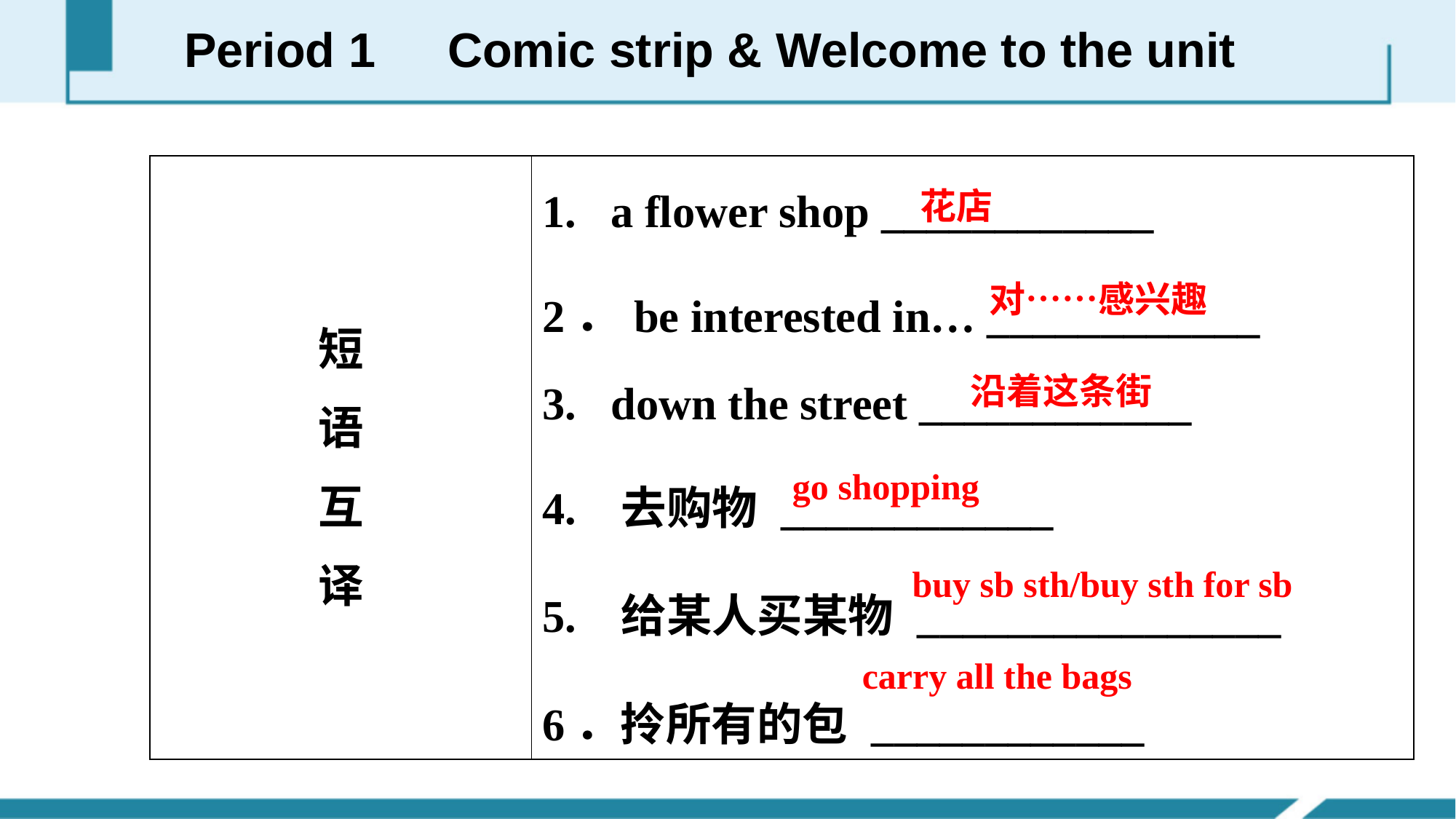

Period 1　Comic strip & Welcome to the unit
| 短 语 互 译 | 1. a flower shop \_\_\_\_\_\_\_\_\_\_\_\_ 2．be interested in… \_\_\_\_\_\_\_\_\_\_\_\_ 3. down the street \_\_\_\_\_\_\_\_\_\_\_\_ 4. 去购物 \_\_\_\_\_\_\_\_\_\_\_\_ 5. 给某人买某物 \_\_\_\_\_\_\_\_\_\_\_\_\_\_\_\_ 6．拎所有的包 \_\_\_\_\_\_\_\_\_\_\_\_ |
| --- | --- |
花店
对……感兴趣

沿着这条街
go shopping
buy sb sth/buy sth for sb
carry all the bags